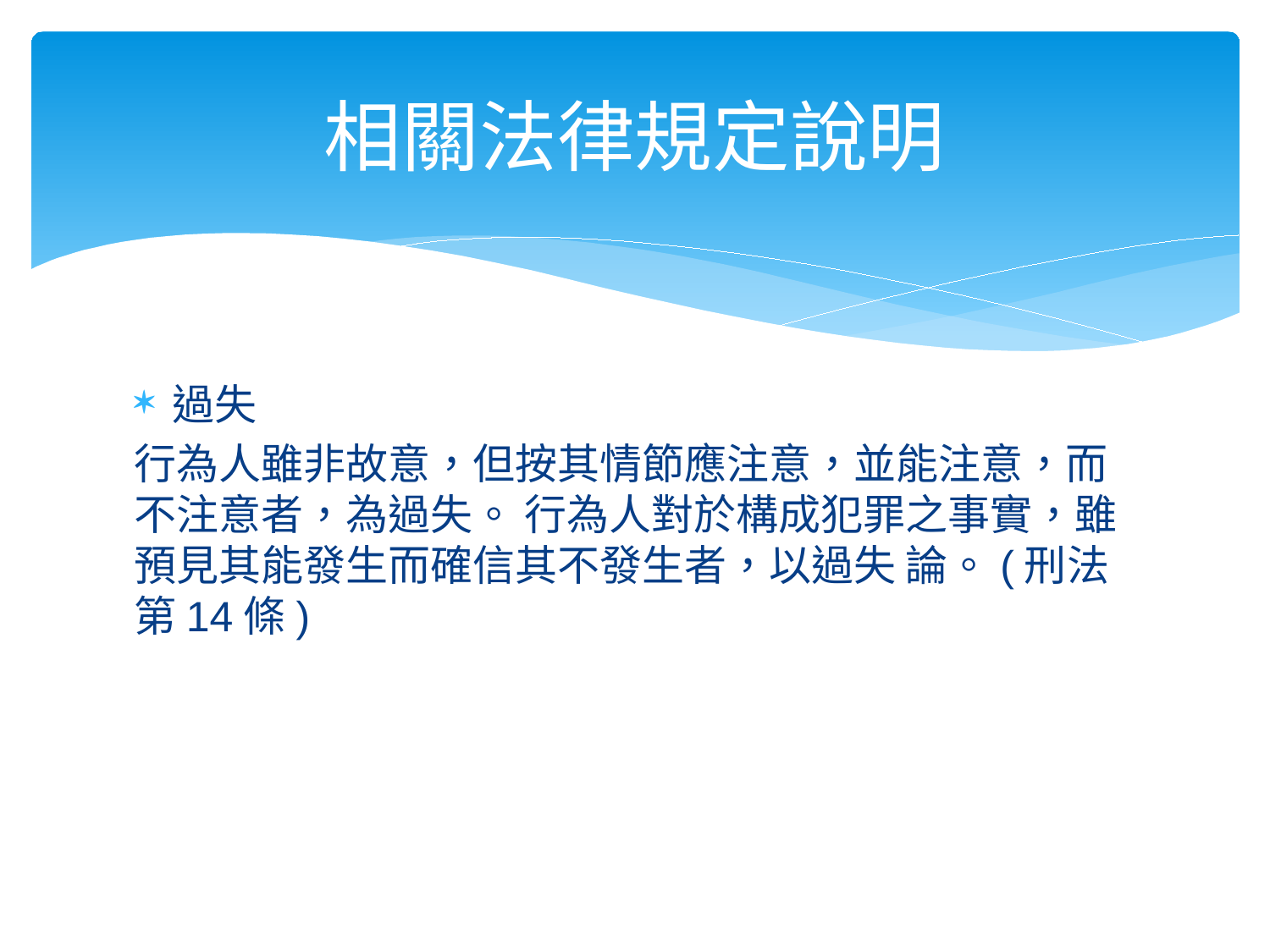

# 相關法律規定說明
過失
行為人雖非故意，但按其情節應注意，並能注意，而不注意者，為過失。 行為人對於構成犯罪之事實，雖預見其能發生而確信其不發生者，以過失 論。(刑法第14條)